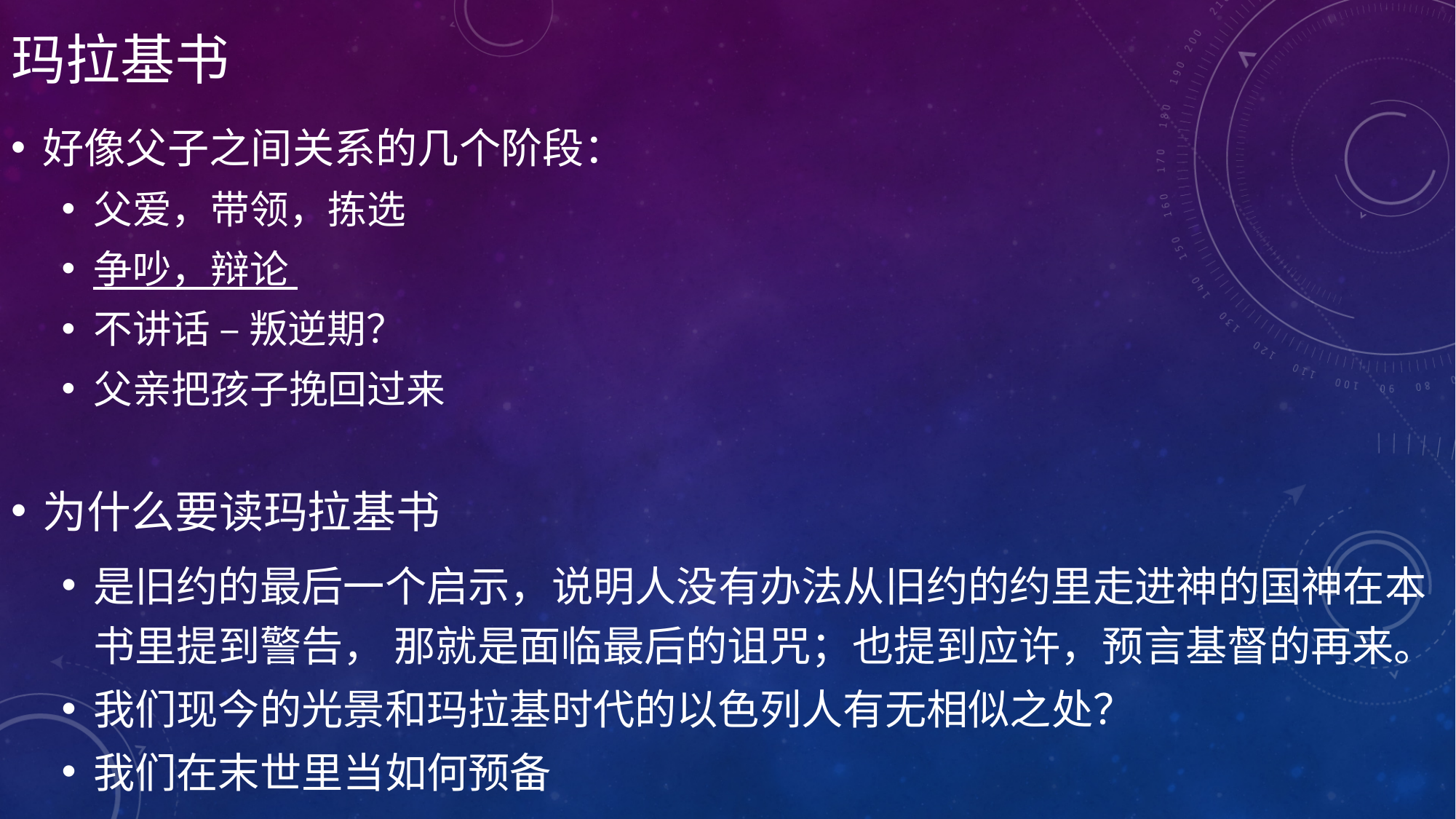

# 玛拉基书
好像父子之间关系的几个阶段：
父爱，带领，拣选
争吵，辩论
不讲话 – 叛逆期？
父亲把孩子挽回过来

为什么要读玛拉基书
是旧约的最后一个启示，说明人没有办法从旧约的约里走进神的国神在本书里提到警告， 那就是面临最后的诅咒；也提到应许，预言基督的再来。
我们现今的光景和玛拉基时代的以色列人有无相似之处？
我们在末世里当如何预备